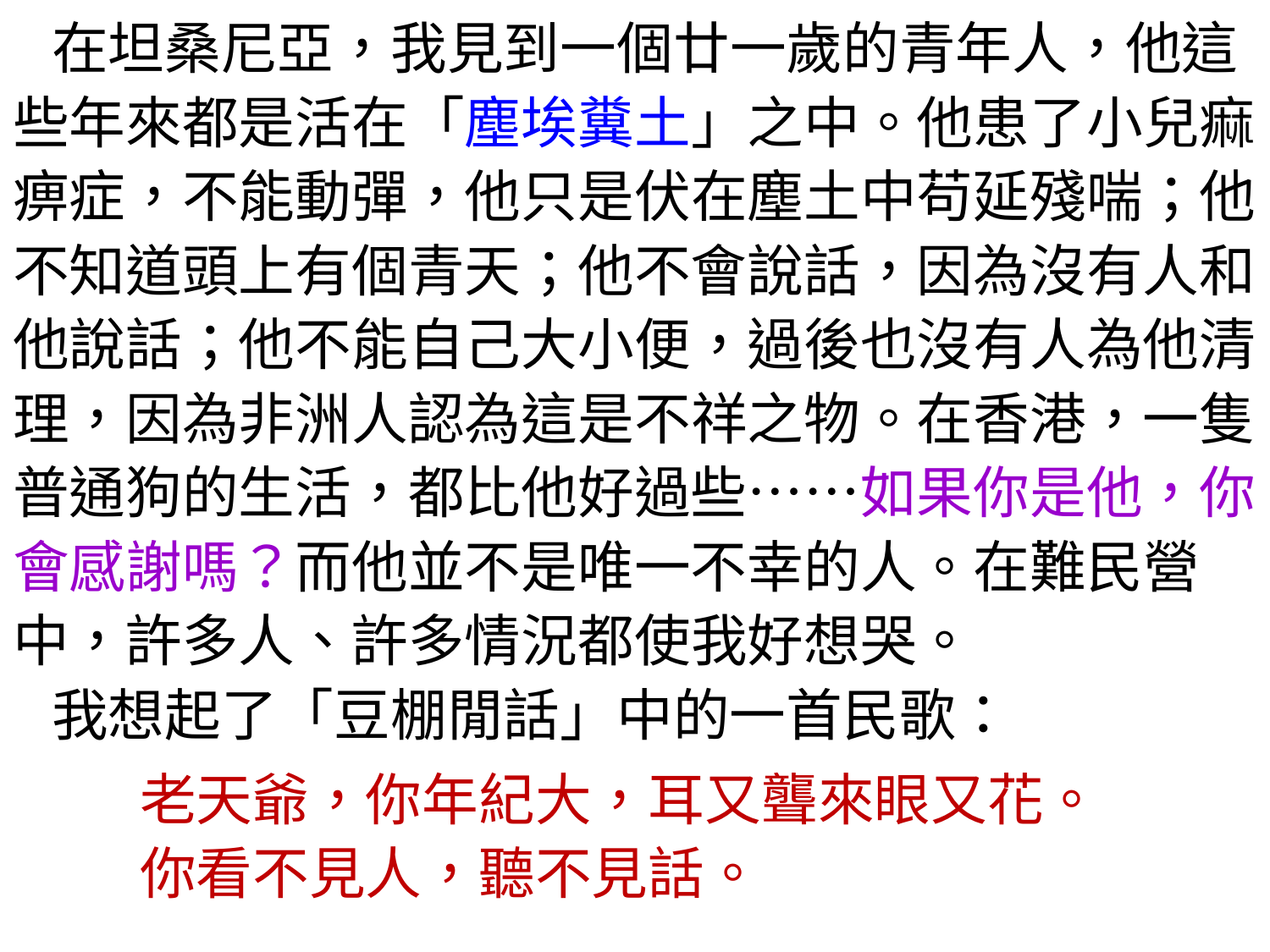

在坦桑尼亞，我見到一個廿一歲的青年人，他這些年來都是活在「塵埃糞土」之中。他患了小兒痲痹症，不能動彈，他只是伏在塵土中苟延殘喘；他不知道頭上有個青天；他不會說話，因為沒有人和他說話；他不能自己大小便，過後也沒有人為他清理，因為非洲人認為這是不祥之物。在香港，一隻普通狗的生活，都比他好過些……如果你是他，你會感謝嗎？而他並不是唯一不幸的人。在難民營中，許多人、許多情況都使我好想哭。
  我想起了「豆棚閒話」中的一首民歌：
	老天爺，你年紀大，耳又聾來眼又花。
	你看不見人，聽不見話。